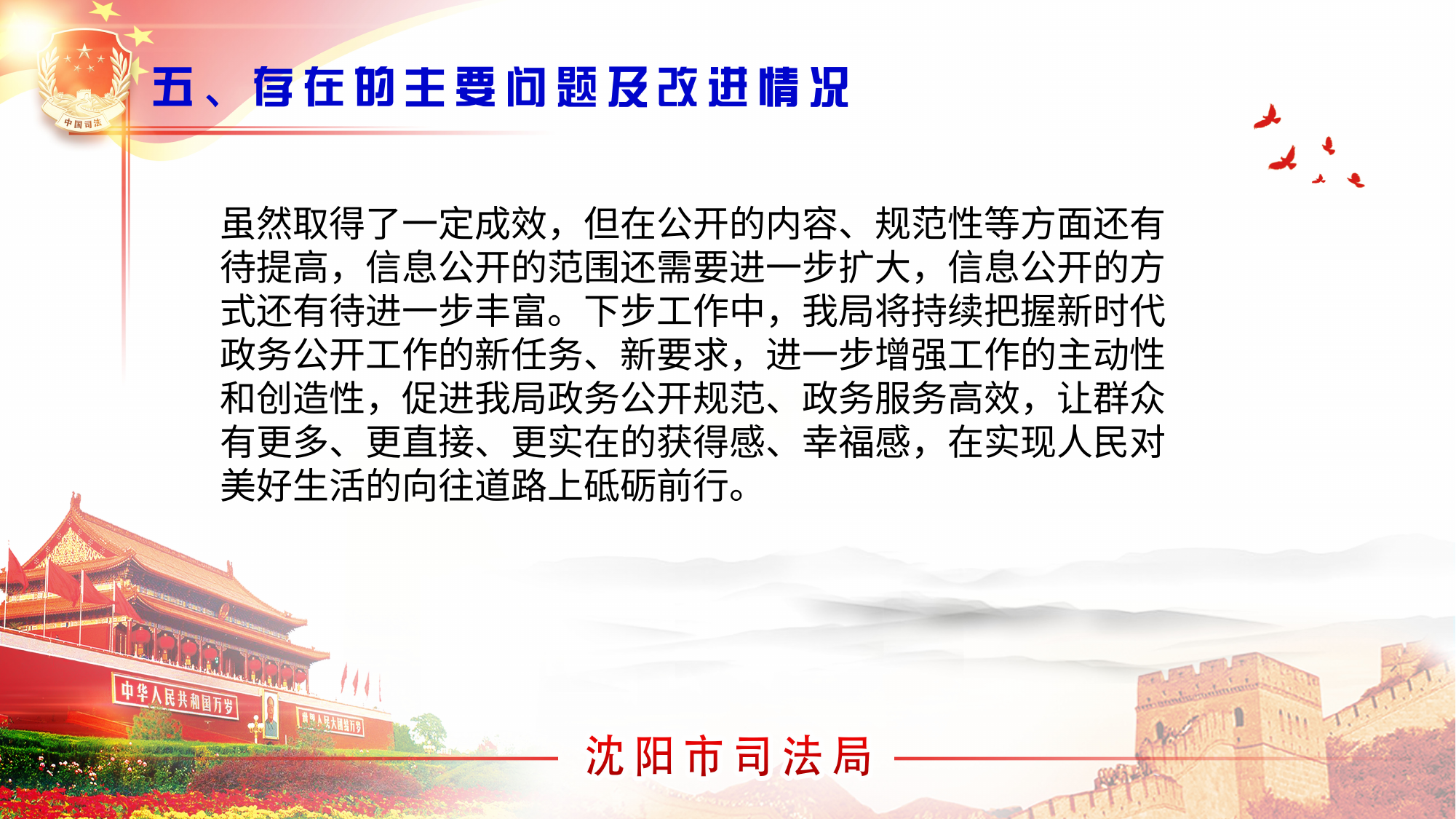

虽然取得了一定成效，但在公开的内容、规范性等方面还有待提高，信息公开的范围还需要进一步扩大，信息公开的方式还有待进一步丰富。下步工作中，我局将持续把握新时代政务公开工作的新任务、新要求，进一步增强工作的主动性和创造性，促进我局政务公开规范、政务服务高效，让群众有更多、更直接、更实在的获得感、幸福感，在实现人民对美好生活的向往道路上砥砺前行。